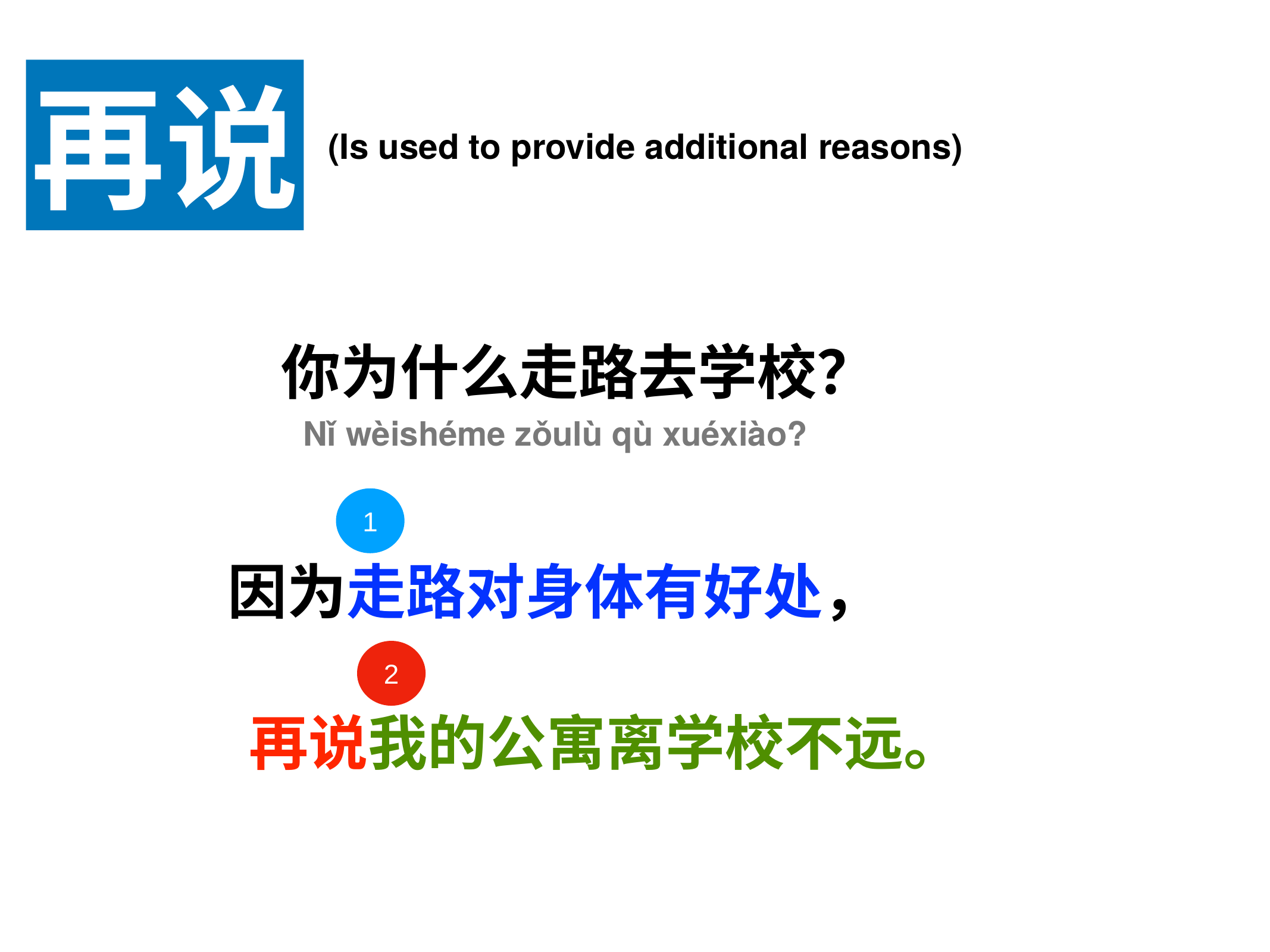

再说
(Is used to provide additional reasons)
你为什么走路去学校？
Nǐ wèishéme zǒulù qù xuéxiào?
1
因为走路对身体有好处，
2
再说我的公寓离学校不远。